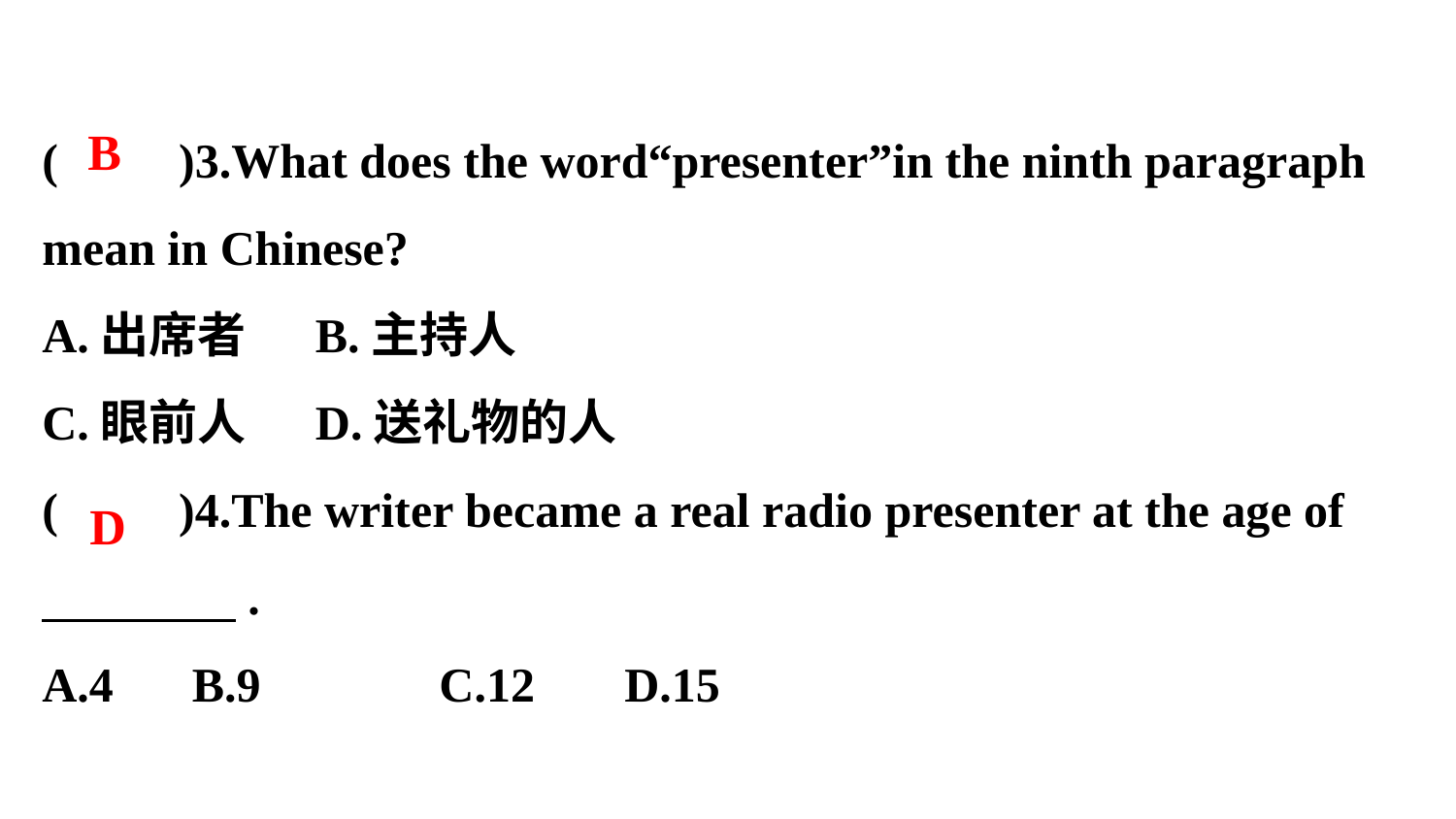

(　　)3.What does the word“presenter”in the ninth paragraph mean in Chinese?
A.出席者 　	B.主持人
C.眼前人 　	D.送礼物的人
(　　)4.The writer became a real radio presenter at the age of
　　　　.
A.4　	B.9　	C.12　	D.15
B
D